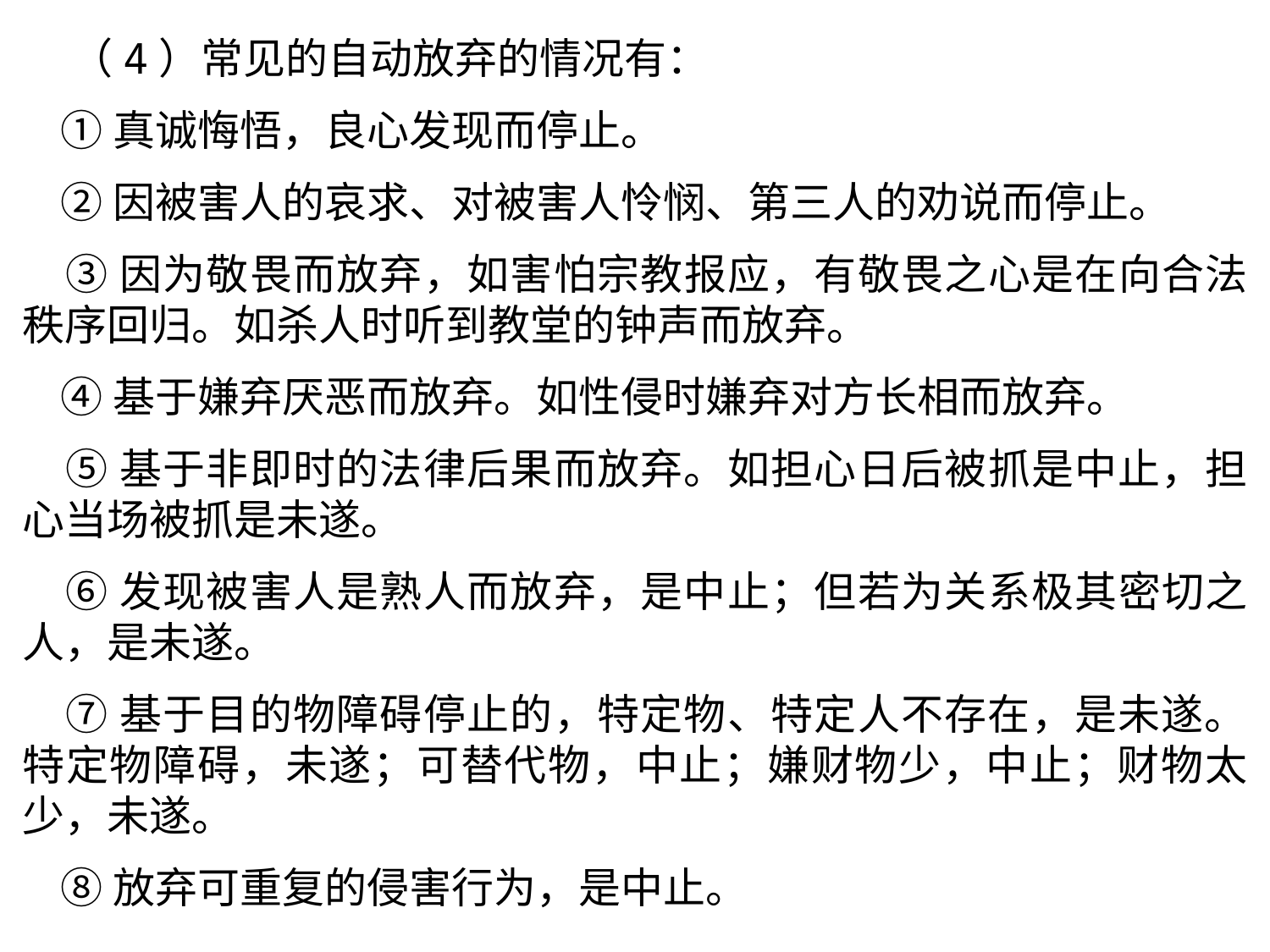

（4）常见的自动放弃的情况有：

    ①真诚悔悟，良心发现而停止。

    ②因被害人的哀求、对被害人怜悯、第三人的劝说而停止。

    ③因为敬畏而放弃，如害怕宗教报应，有敬畏之心是在向合法秩序回归。如杀人时听到教堂的钟声而放弃。

    ④基于嫌弃厌恶而放弃。如性侵时嫌弃对方长相而放弃。

    ⑤基于非即时的法律后果而放弃。如担心日后被抓是中止，担心当场被抓是未遂。

    ⑥发现被害人是熟人而放弃，是中止；但若为关系极其密切之人，是未遂。

    ⑦基于目的物障碍停止的，特定物、特定人不存在，是未遂。特定物障碍，未遂；可替代物，中止；嫌财物少，中止；财物太少，未遂。

    ⑧放弃可重复的侵害行为，是中止。